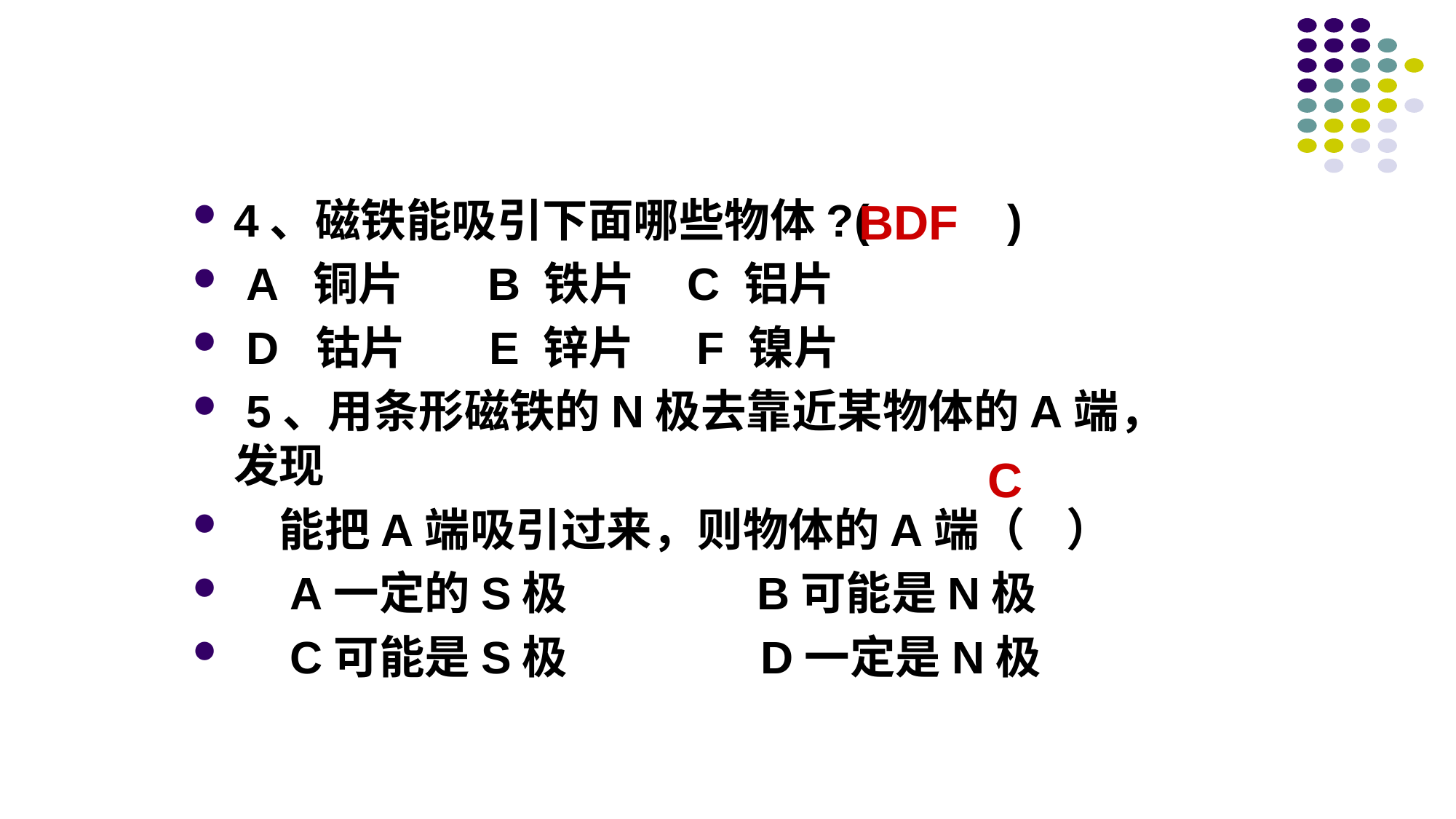

#
4、磁铁能吸引下面哪些物体?(           )
 A  铜片       B 铁片    C 铝片
 D  钴片       E 锌片     F 镍片
 5、用条形磁铁的N极去靠近某物体的A端，发现
　能把A端吸引过来，则物体的A端（    ）
　A一定的S极   　　　 B可能是N极
　C可能是S极　　　　D一定是N极

BDF
C